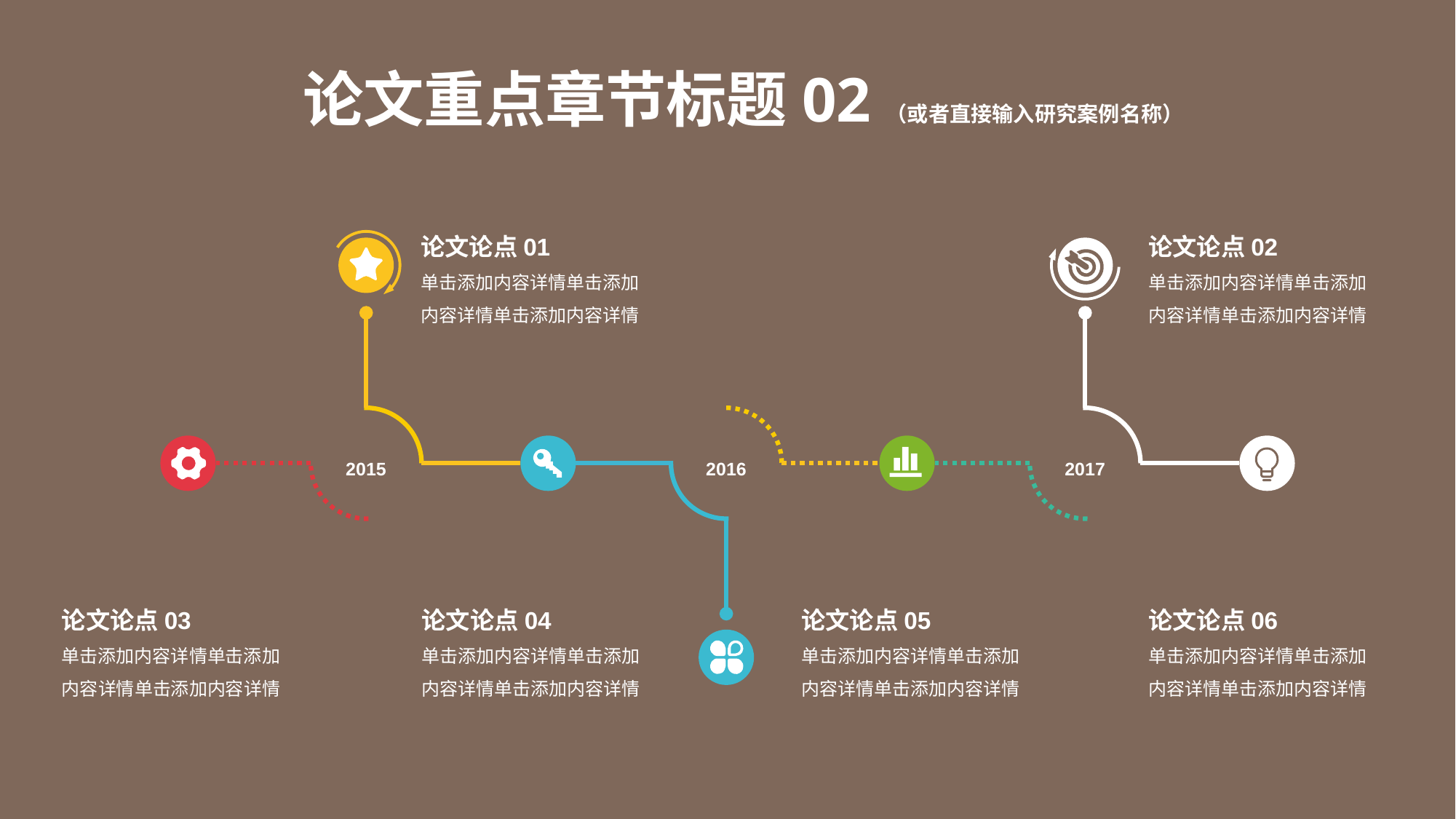

论文重点章节标题02（或者直接输入研究案例名称）
论文论点01
单击添加内容详情单击添加
内容详情单击添加内容详情
论文论点02
单击添加内容详情单击添加
内容详情单击添加内容详情

2015
2016
2017
论文论点03
单击添加内容详情单击添加
内容详情单击添加内容详情
论文论点04
单击添加内容详情单击添加
内容详情单击添加内容详情
论文论点05
单击添加内容详情单击添加
内容详情单击添加内容详情
论文论点06
单击添加内容详情单击添加
内容详情单击添加内容详情